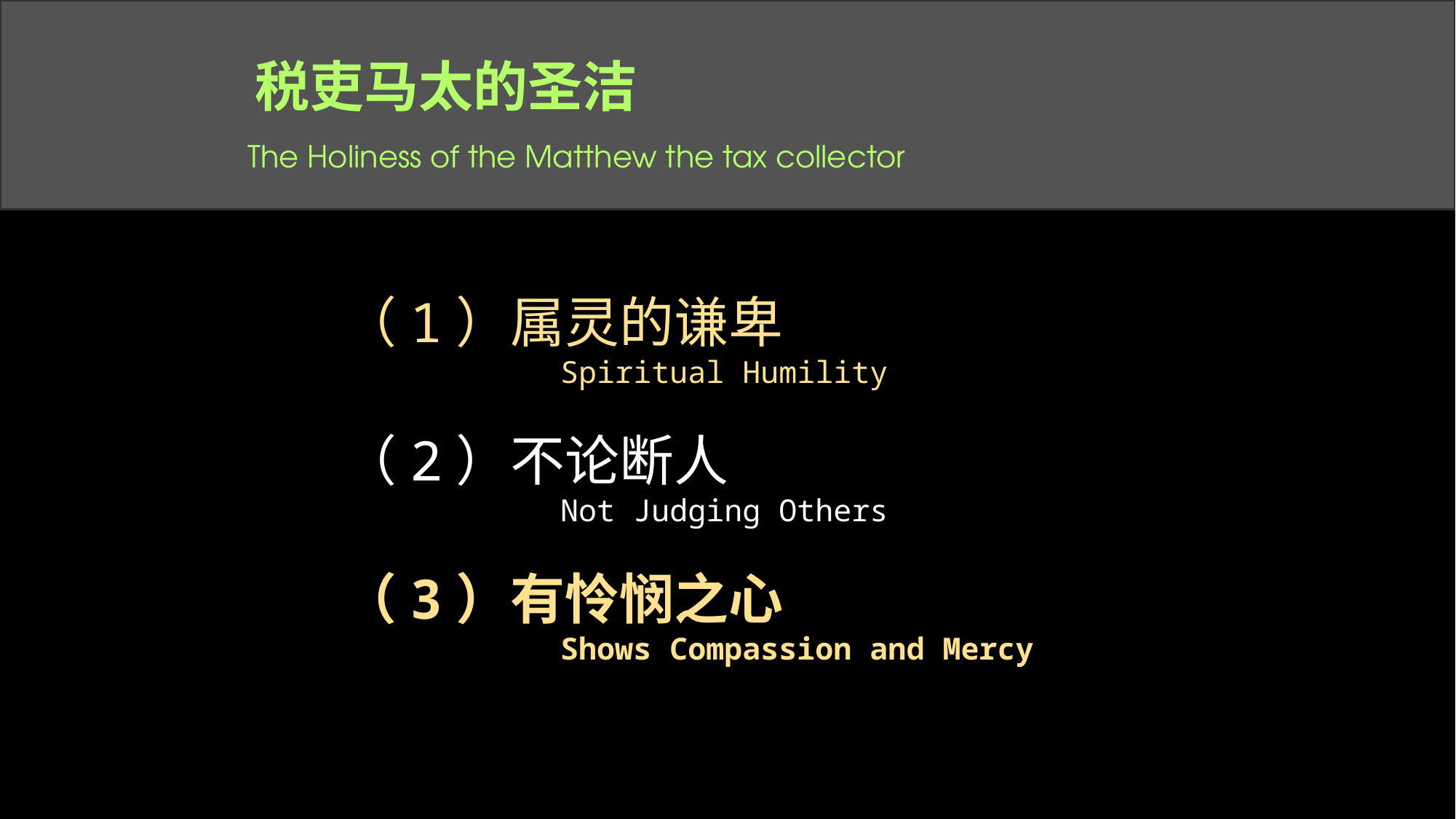

税吏马太的圣洁
The Holiness of the Matthew the tax collector
（1）属灵的谦卑
		Spiritual Humility

（2）不论断人
		Not Judging Others

（3）有怜悯之心
		Shows Compassion and Mercy